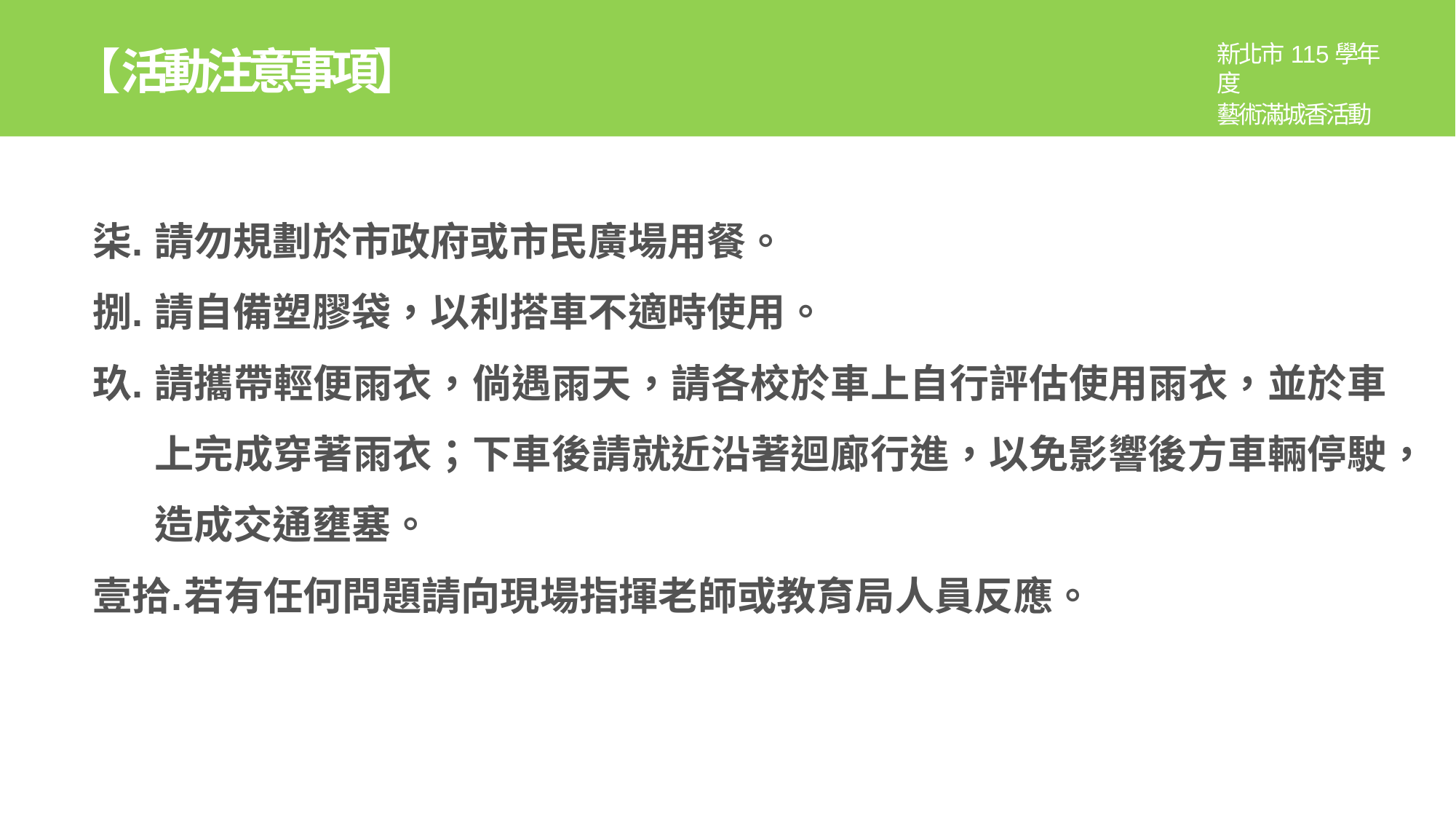

新北市115學年度
藝術滿城香活動
【活動注意事項】
請勿規劃於市政府或市民廣場用餐。
請自備塑膠袋，以利搭車不適時使用。
請攜帶輕便雨衣，倘遇雨天，請各校於車上自行評估使用雨衣，並於車上完成穿著雨衣；下車後請就近沿著迴廊行進，以免影響後方車輛停駛，造成交通壅塞。
若有任何問題請向現場指揮老師或教育局人員反應。